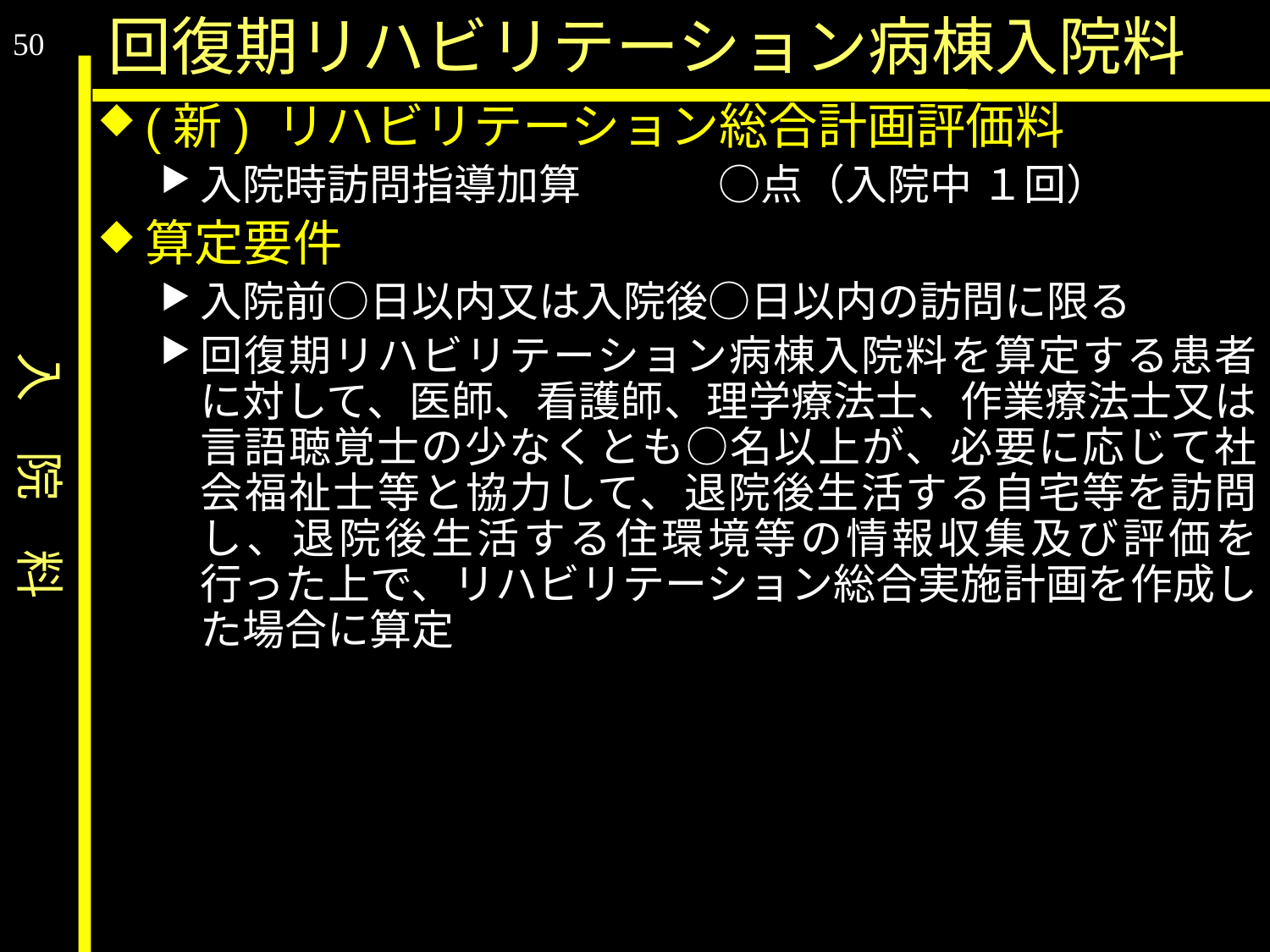

入　院　料
回復期リハビリテーション病棟入院料
50

(新) リハビリテーション総合計画評価料
入院時訪問指導加算　　　 ○点（入院中 １回）
算定要件
入院前○日以内又は入院後○日以内の訪問に限る
回復期リハビリテーション病棟入院料を算定する患者に対して、医師、看護師、理学療法士、作業療法士又は言語聴覚士の少なくとも○名以上が、必要に応じて社会福祉士等と協力して、退院後生活する自宅等を訪問し、退院後生活する住環境等の情報収集及び評価を行った上で、リハビリテーション総合実施計画を作成した場合に算定